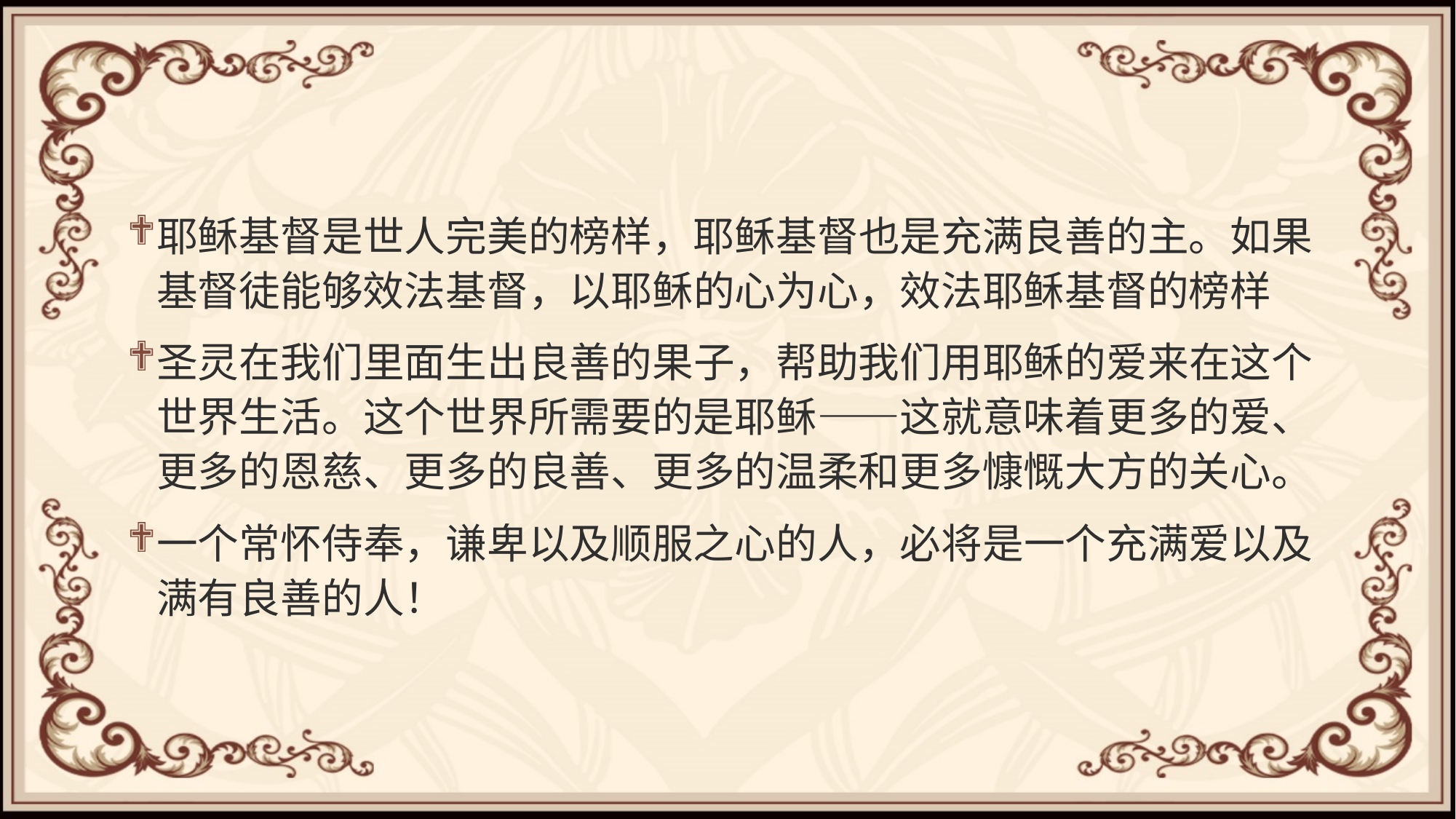

#
耶稣基督是世人完美的榜样，耶稣基督也是充满良善的主。如果基督徒能够效法基督，以耶稣的心为心，效法耶稣基督的榜样
圣灵在我们里面生出良善的果子，帮助我们用耶稣的爱来在这个世界生活。这个世界所需要的是耶稣——这就意味着更多的爱、更多的恩慈、更多的良善、更多的温柔和更多慷慨大方的关心。
一个常怀侍奉，谦卑以及顺服之心的人，必将是一个充满爱以及满有良善的人！